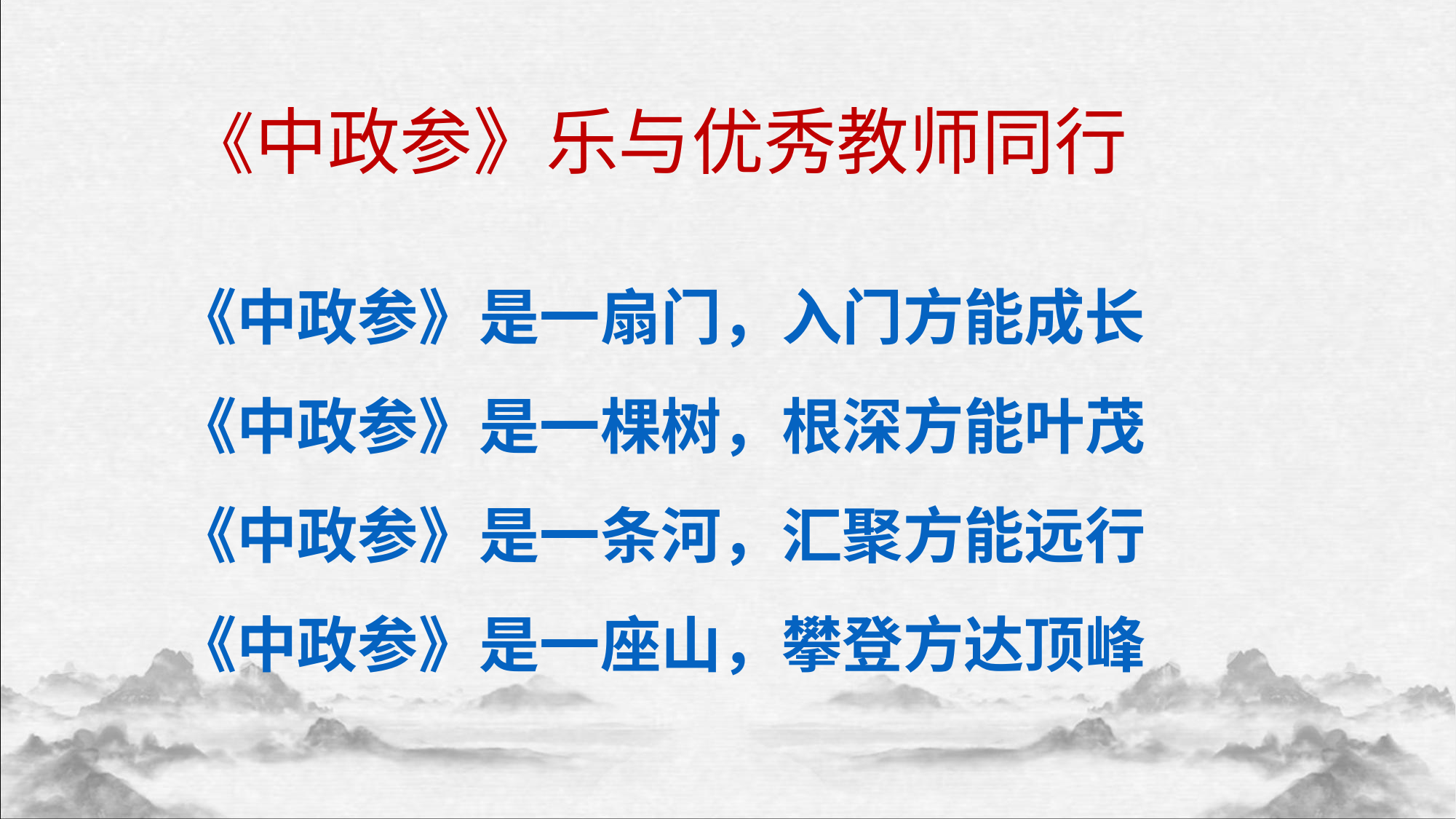

《中政参》乐与优秀教师同行
《中政参》是一扇门，入门方能成长
《中政参》是一棵树，根深方能叶茂
《中政参》是一条河，汇聚方能远行
《中政参》是一座山，攀登方达顶峰